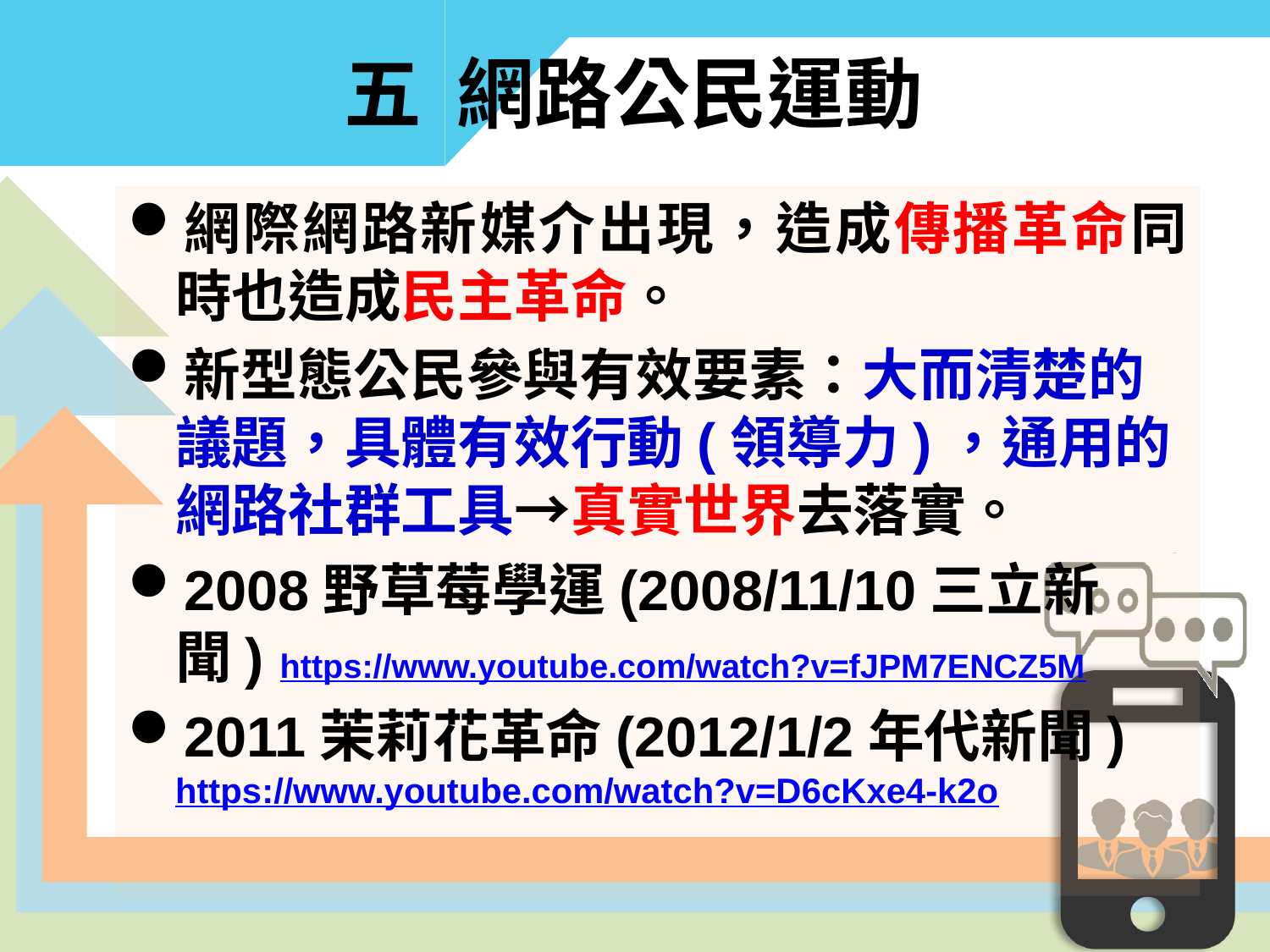

五  網路公民運動
網際網路新媒介出現，造成傳播革命同時也造成民主革命。
新型態公民參與有效要素：大而清楚的議題，具體有效行動(領導力)，通用的網路社群工具→真實世界去落實。
2008野草莓學運(2008/11/10三立新聞) https://www.youtube.com/watch?v=fJPM7ENCZ5M
2011茉莉花革命(2012/1/2年代新聞) https://www.youtube.com/watch?v=D6cKxe4-k2o